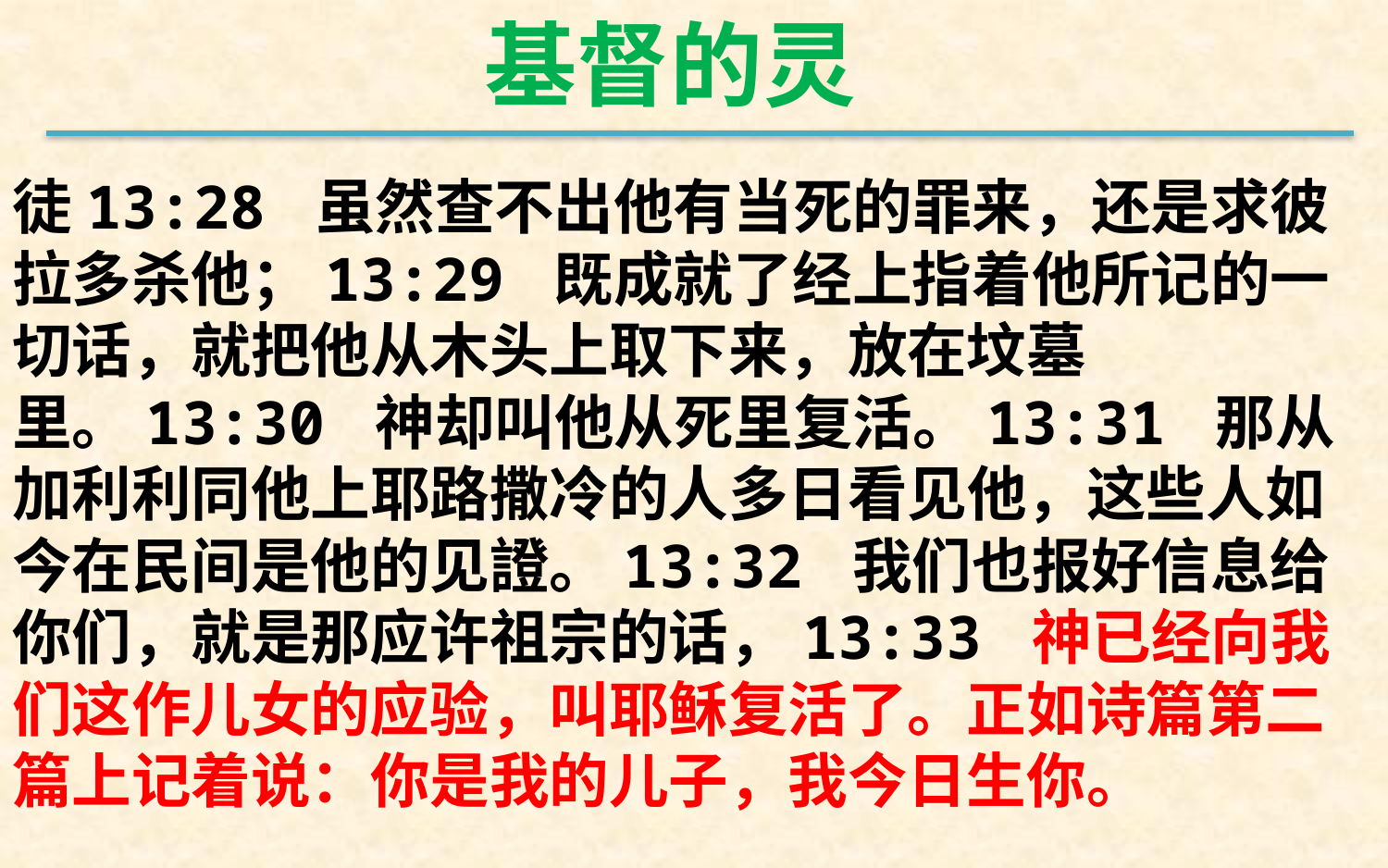

基督的灵
徒13:28 虽然查不出他有当死的罪来，还是求彼拉多杀他；13:29 既成就了经上指着他所记的一切话，就把他从木头上取下来，放在坟墓里。13:30 神却叫他从死里复活。13:31 那从加利利同他上耶路撒冷的人多日看见他，这些人如今在民间是他的见證。13:32 我们也报好信息给你们，就是那应许祖宗的话，13:33 神已经向我们这作儿女的应验，叫耶稣复活了。正如诗篇第二篇上记着说：你是我的儿子，我今日生你。